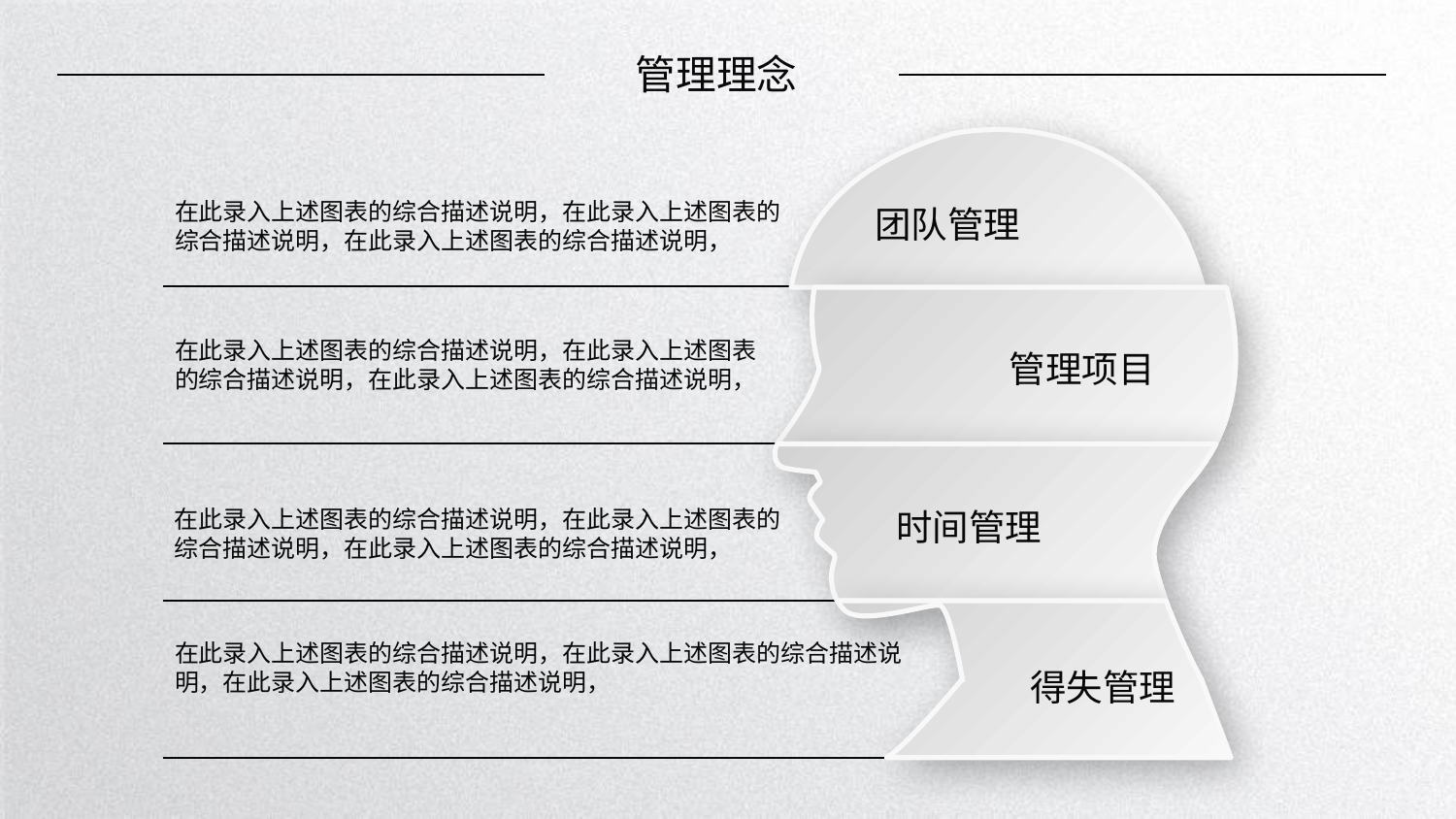

管理理念

在此录入上述图表的综合描述说明，在此录入上述图表的综合描述说明，在此录入上述图表的综合描述说明，

团队管理

在此录入上述图表的综合描述说明，在此录入上述图表的综合描述说明，在此录入上述图表的综合描述说明，

管理项目

在此录入上述图表的综合描述说明，在此录入上述图表的综合描述说明，在此录入上述图表的综合描述说明，

时间管理

在此录入上述图表的综合描述说明，在此录入上述图表的综合描述说明，在此录入上述图表的综合描述说明，

得失管理
延时演讲文字，不用可删除